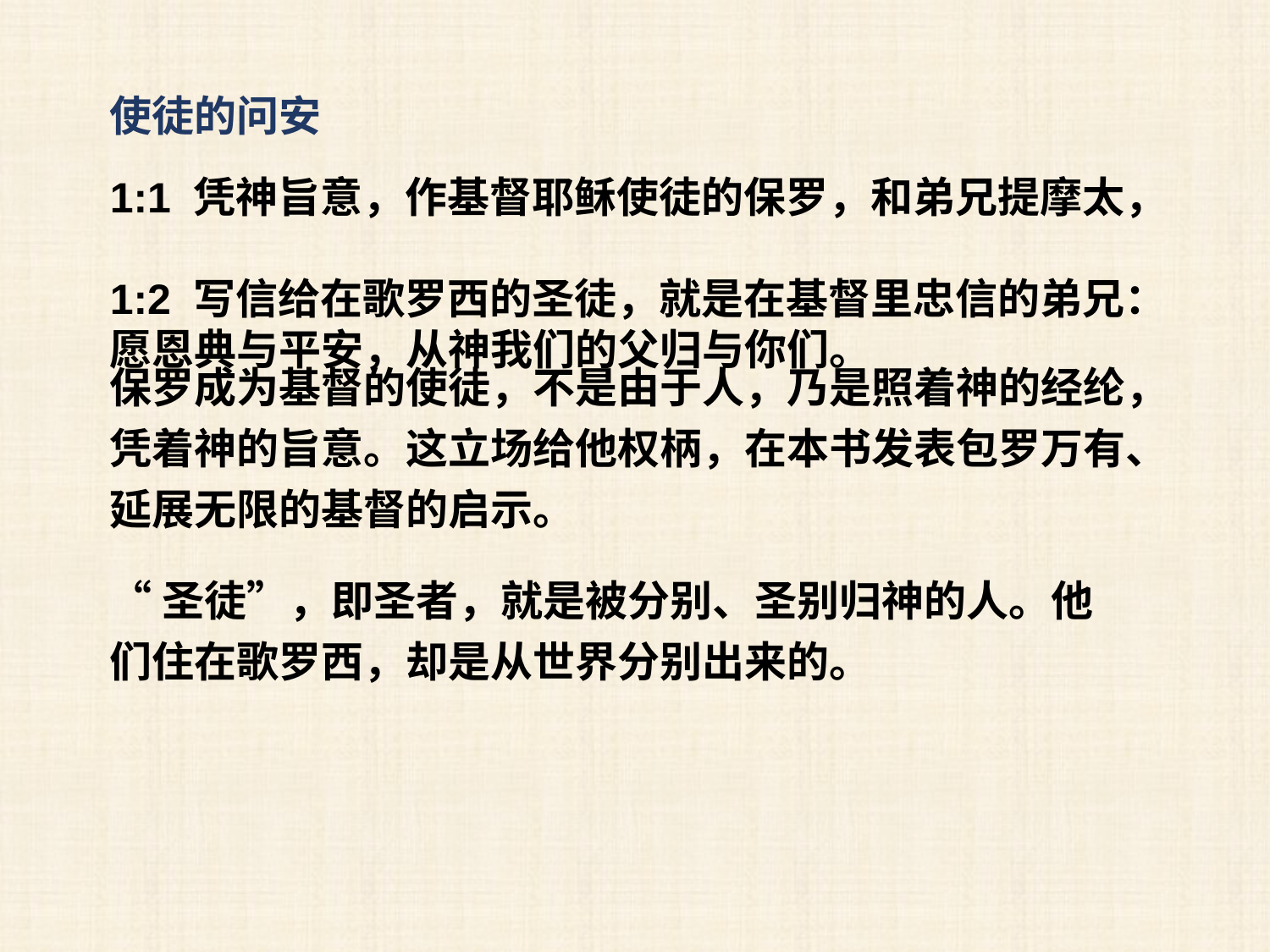

使徒的问安
1:1 凭神旨意，作基督耶稣使徒的保罗，和弟兄提摩太，
1:2 写信给在歌罗西的圣徒，就是在基督里忠信的弟兄：愿恩典与平安，从神我们的父归与你们。
保罗成为基督的使徒，不是由于人，乃是照着神的经纶，凭着神的旨意。这立场给他权柄，在本书发表包罗万有、延展无限的基督的启示。
“圣徒”，即圣者，就是被分别、圣别归神的人。他们住在歌罗西，却是从世界分别出来的。